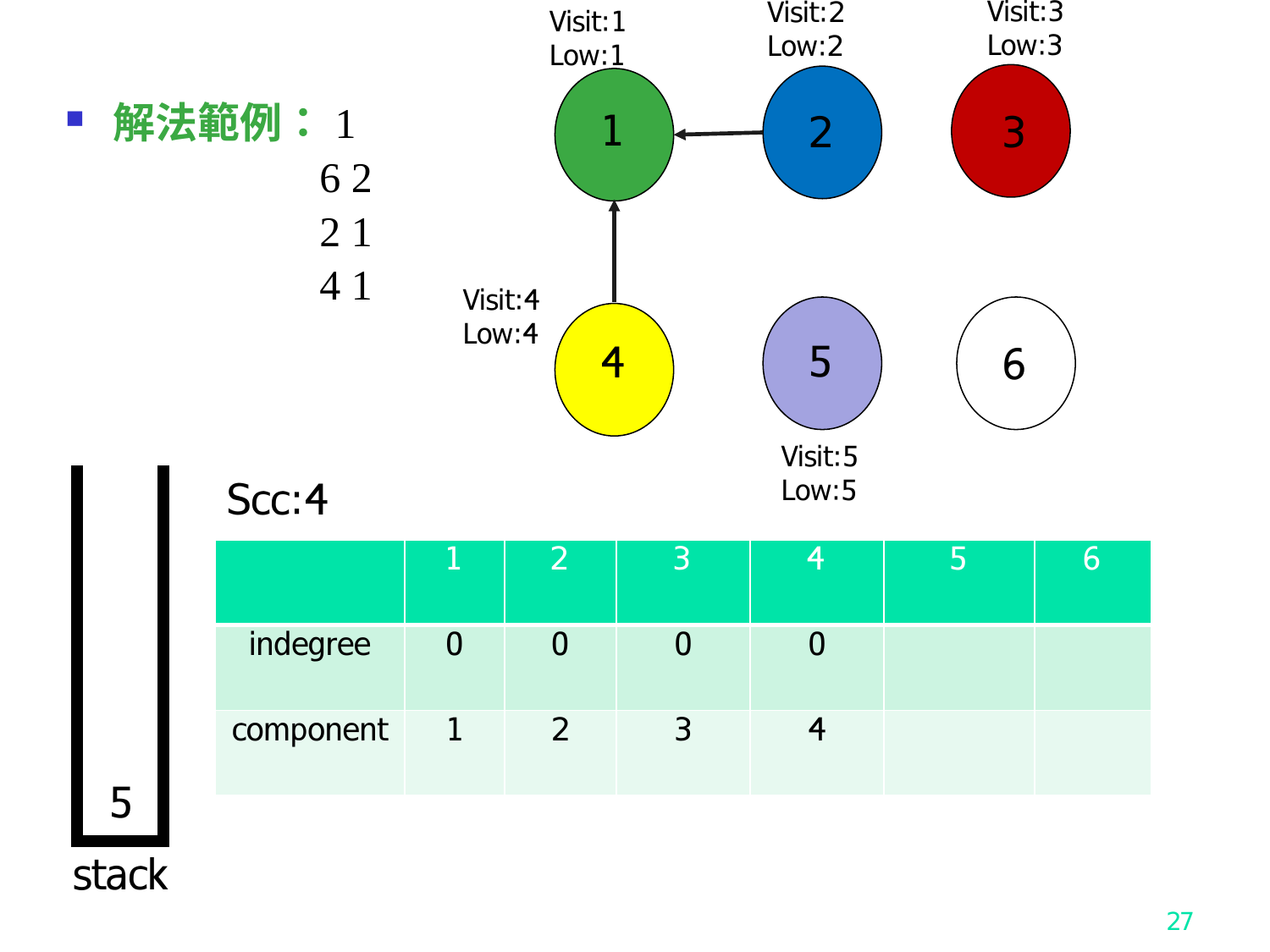

Visit:3
Low:3
Visit:2
Low:2
Visit:1
Low:1

1
2
3

5
4
6
解法範例：1
     		6 2
		2 1
		4 1

Visit:4
Low:4
Visit:5
Low:5

stack
Scc:4
|  | 1 | 2 | 3 | 4 | 5 | 6 |
| --- | --- | --- | --- | --- | --- | --- |
| indegree | 0 | 0 | 0 | 0 |  |  |
| component | 1 | 2 | 3 | 4 |  |  |
5
27